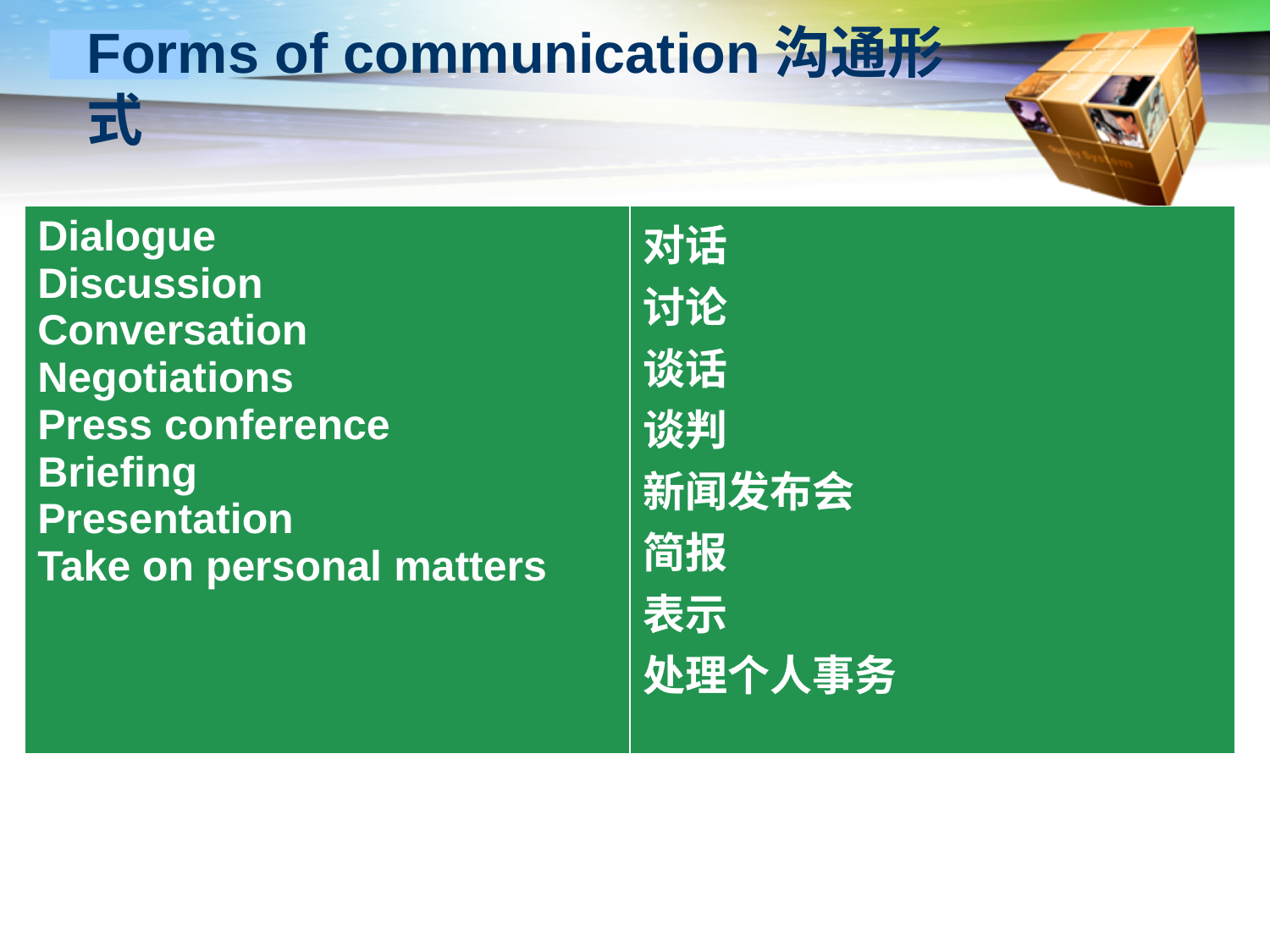

# Forms of communication沟通形式

| Dialogue Discussion Conversation Negotiations Press conference Briefing Presentation Take on personal matters | 对话 讨论 谈话 谈判 新闻发布会 简报 表示 处理个人事务 |
| --- | --- |